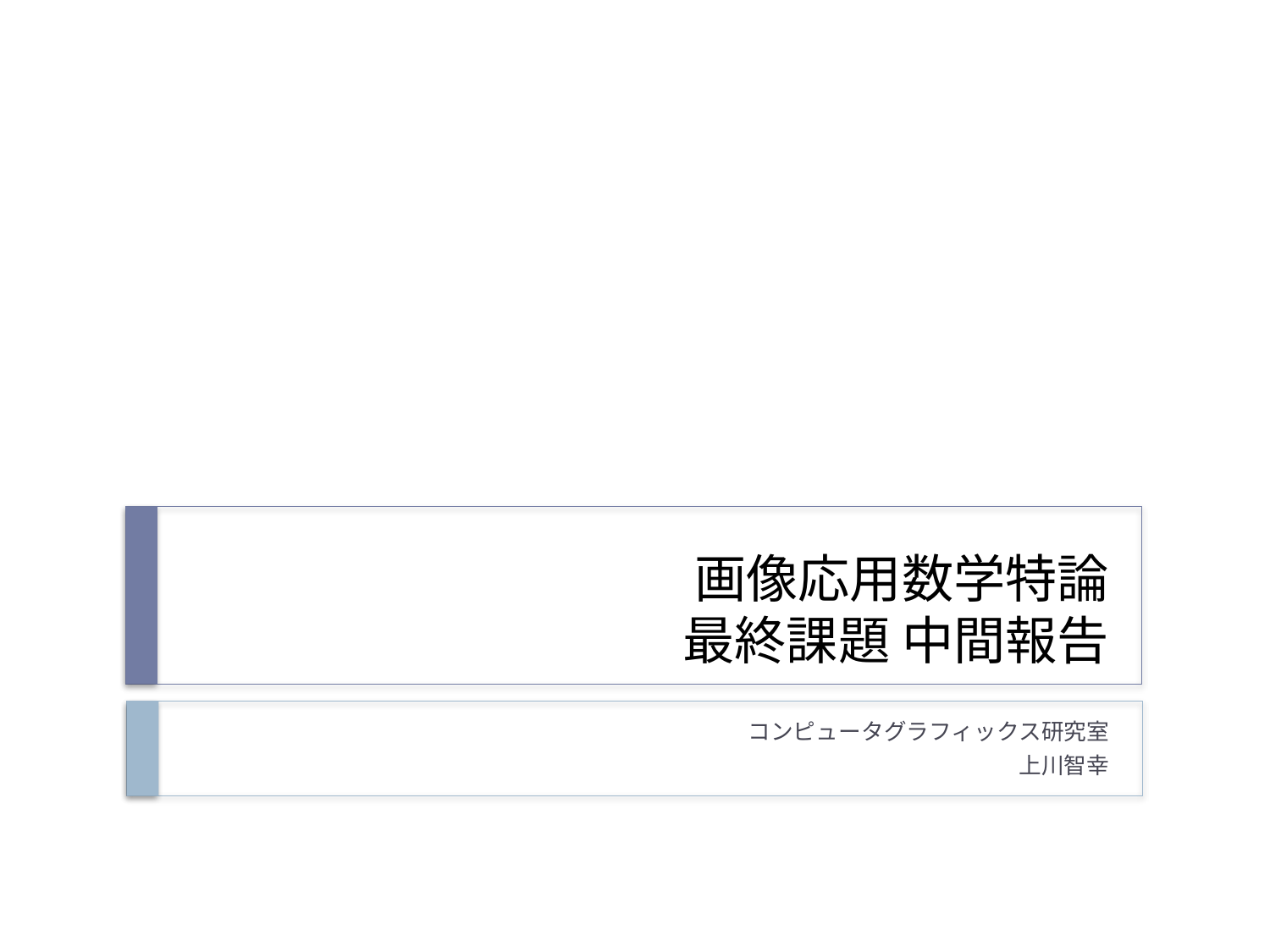

# 画像応用数学特論 最終課題 中間報告
コンピュータグラフィックス研究室
上川智幸